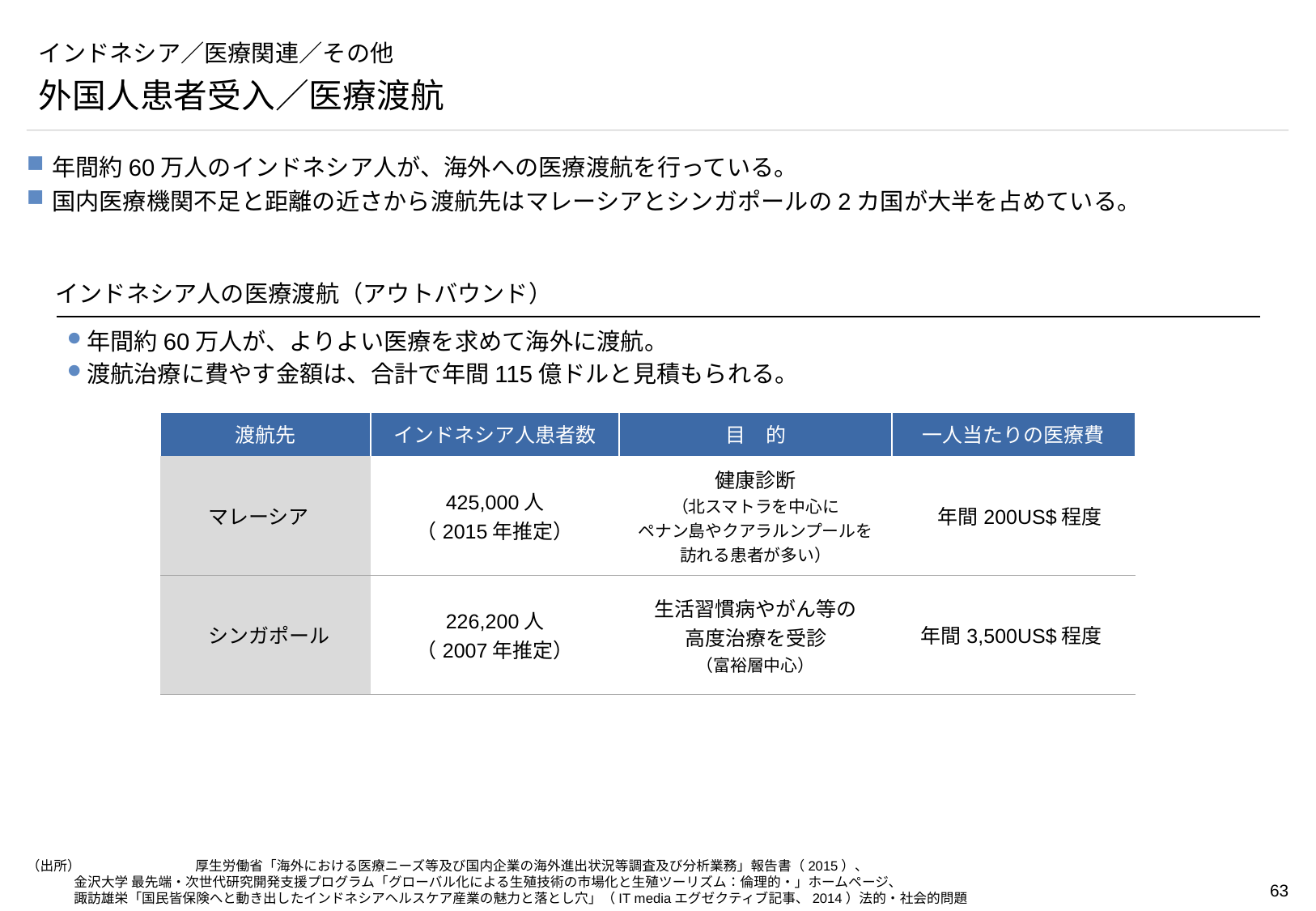

# インドネシア／医療関連／その他
外国人患者受入／医療渡航
年間約60万人のインドネシア人が、海外への医療渡航を行っている。
国内医療機関不足と距離の近さから渡航先はマレーシアとシンガポールの2カ国が大半を占めている。
インドネシア人の医療渡航（アウトバウンド）
年間約60万人が、よりよい医療を求めて海外に渡航。
渡航治療に費やす金額は、合計で年間115億ドルと見積もられる。
| 渡航先 | インドネシア人患者数 | 目　的 | 一人当たりの医療費 |
| --- | --- | --- | --- |
| マレーシア | 425,000人 （2015年推定） | 健康診断 （北スマトラを中心に ペナン島やクアラルンプールを 訪れる患者が多い） | 年間200US$程度 |
| シンガポール | 226,200人 （2007年推定） | 生活習慣病やがん等の 高度治療を受診 （富裕層中心） | 年間3,500US$程度 |
（出所）	厚生労働省「海外における医療ニーズ等及び国内企業の海外進出状況等調査及び分析業務」報告書（2015）、
金沢大学 最先端・次世代研究開発支援プログラム「グローバル化による生殖技術の市場化と生殖ツーリズム：倫理的・」ホームページ、
諏訪雄栄「国民皆保険へと動き出したインドネシアヘルスケア産業の魅力と落とし穴」（IT mediaエグゼクティブ記事、2014）法的・社会的問題